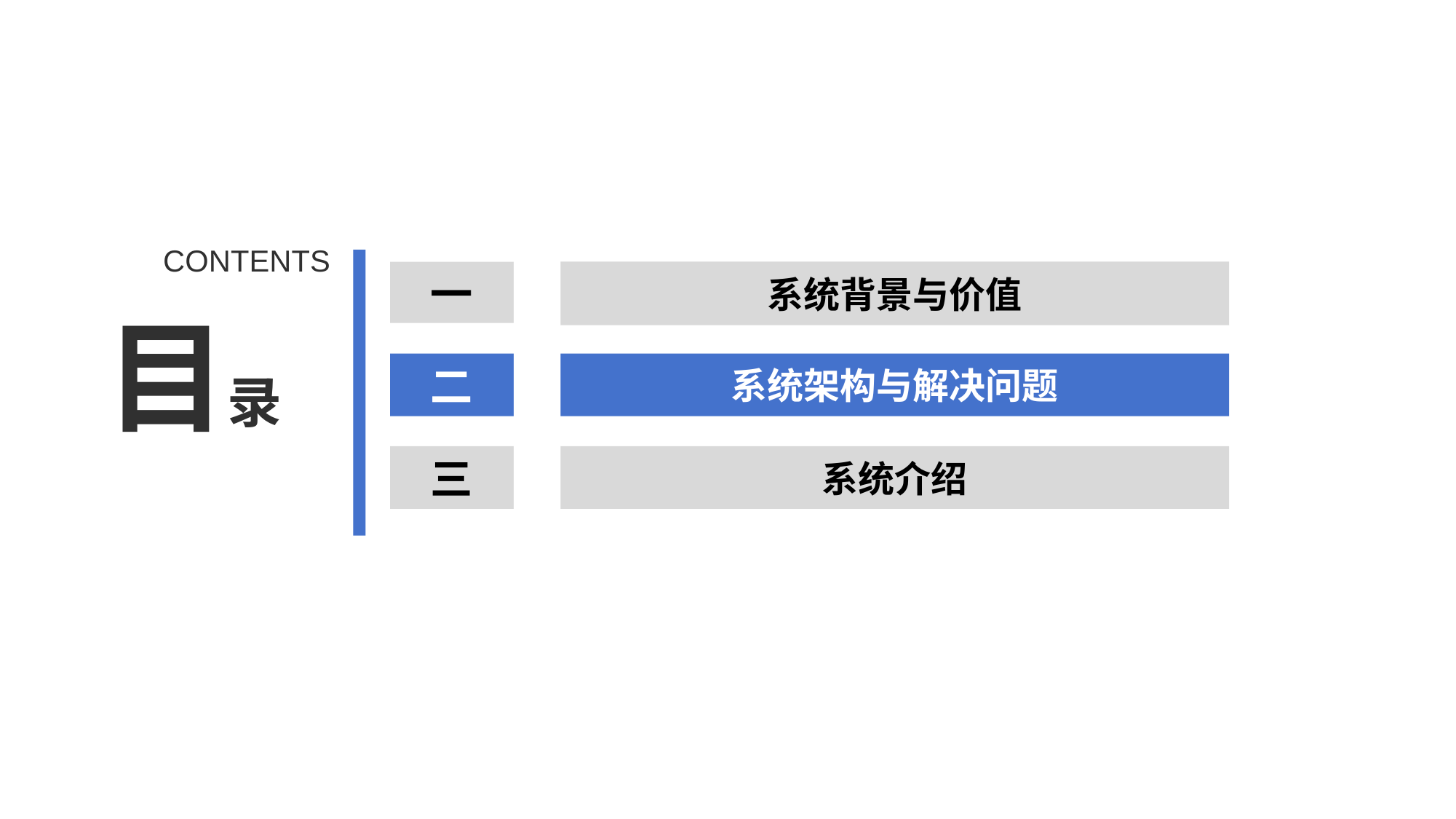

目录
CONTENTS

一
系统背景与价值
二
系统架构与解决问题
三
系统介绍